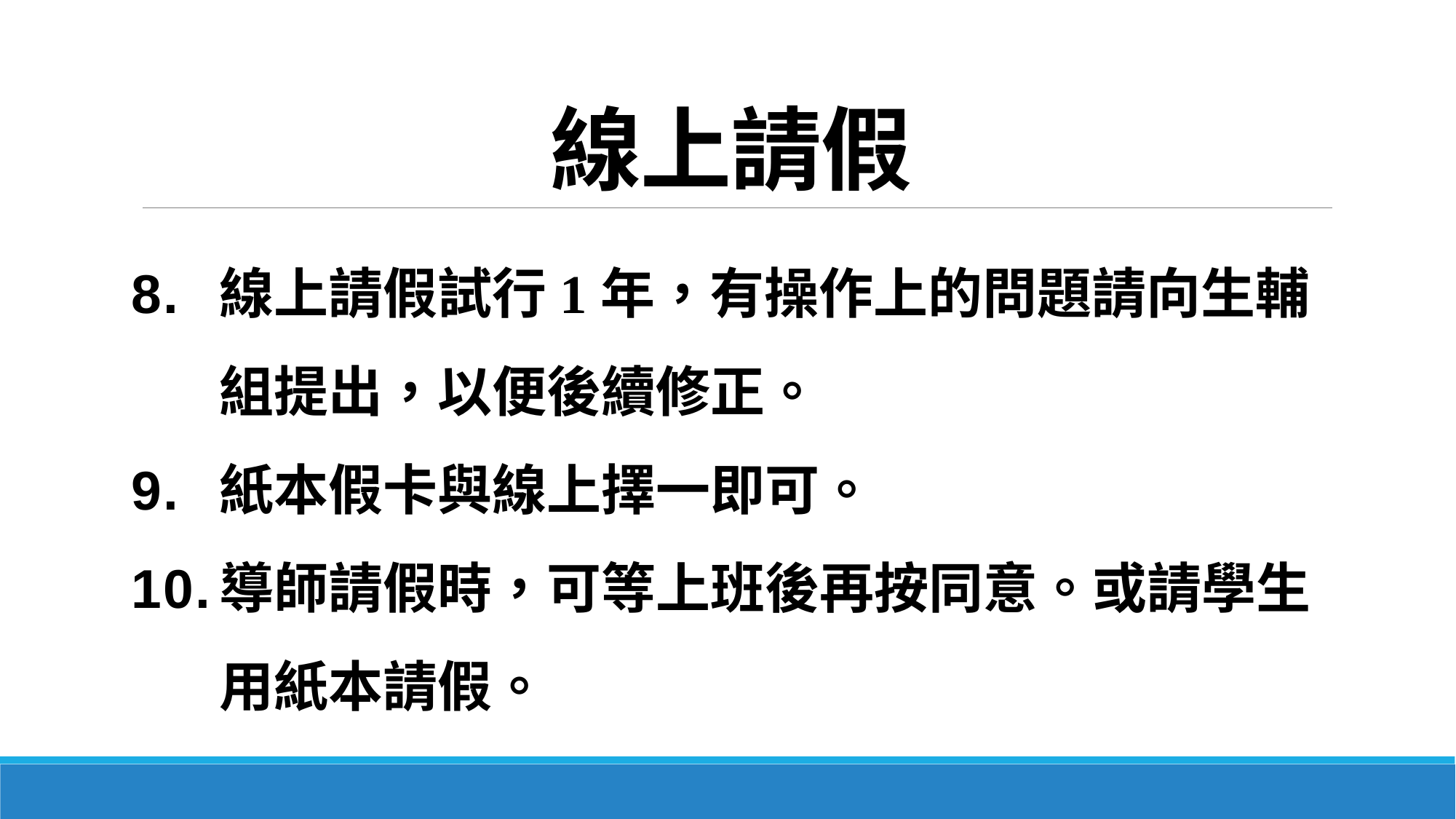

# 線上請假
線上請假試行1年，有操作上的問題請向生輔組提出，以便後續修正。
紙本假卡與線上擇一即可。
導師請假時，可等上班後再按同意。或請學生用紙本請假。